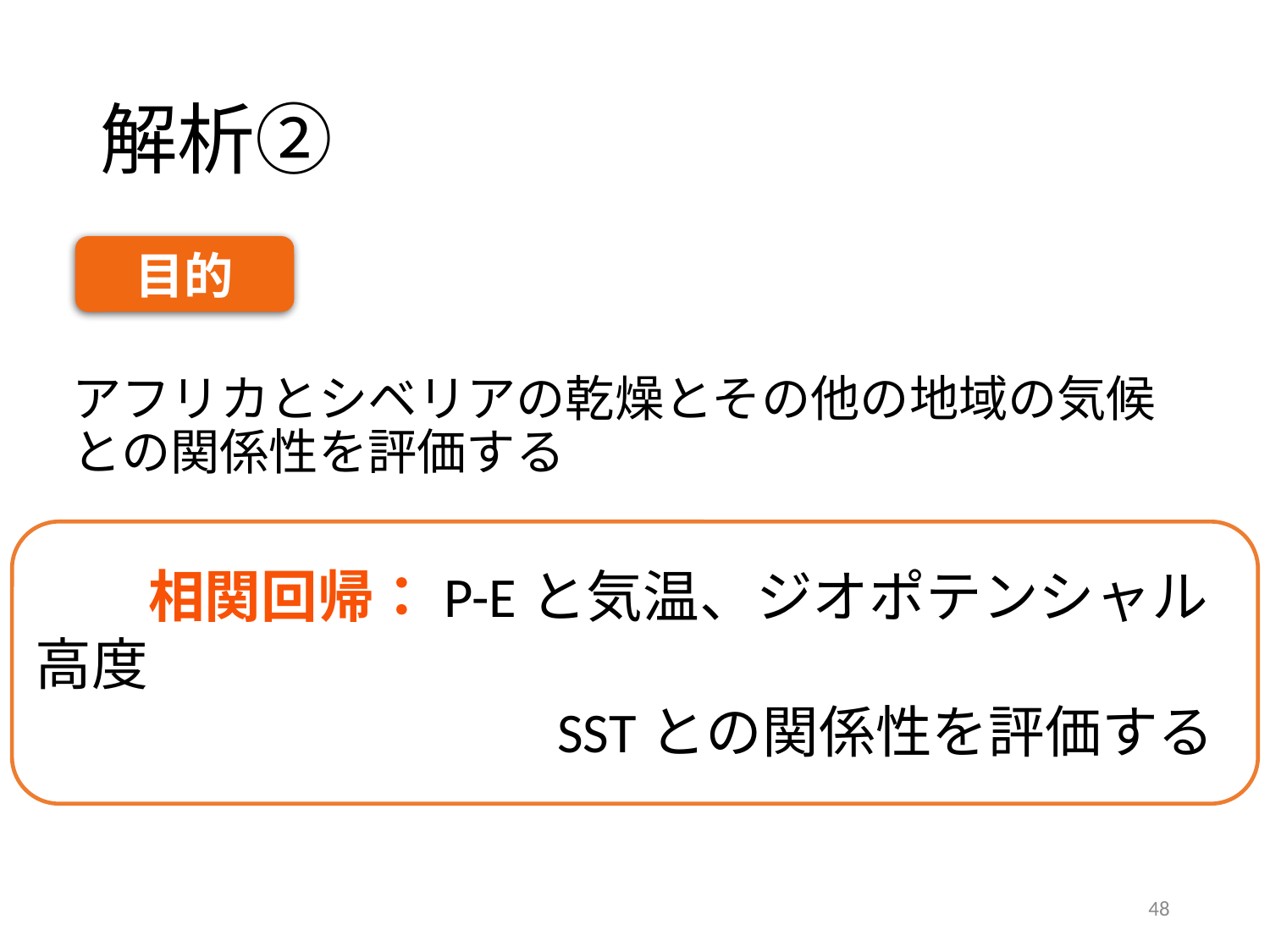

# 解析②
目的
アフリカとシベリアの乾燥とその他の地域の気候との関係性を評価する
　　相関回帰：P-Eと気温、ジオポテンシャル高度
　　　　　　　　　SSTとの関係性を評価する
48